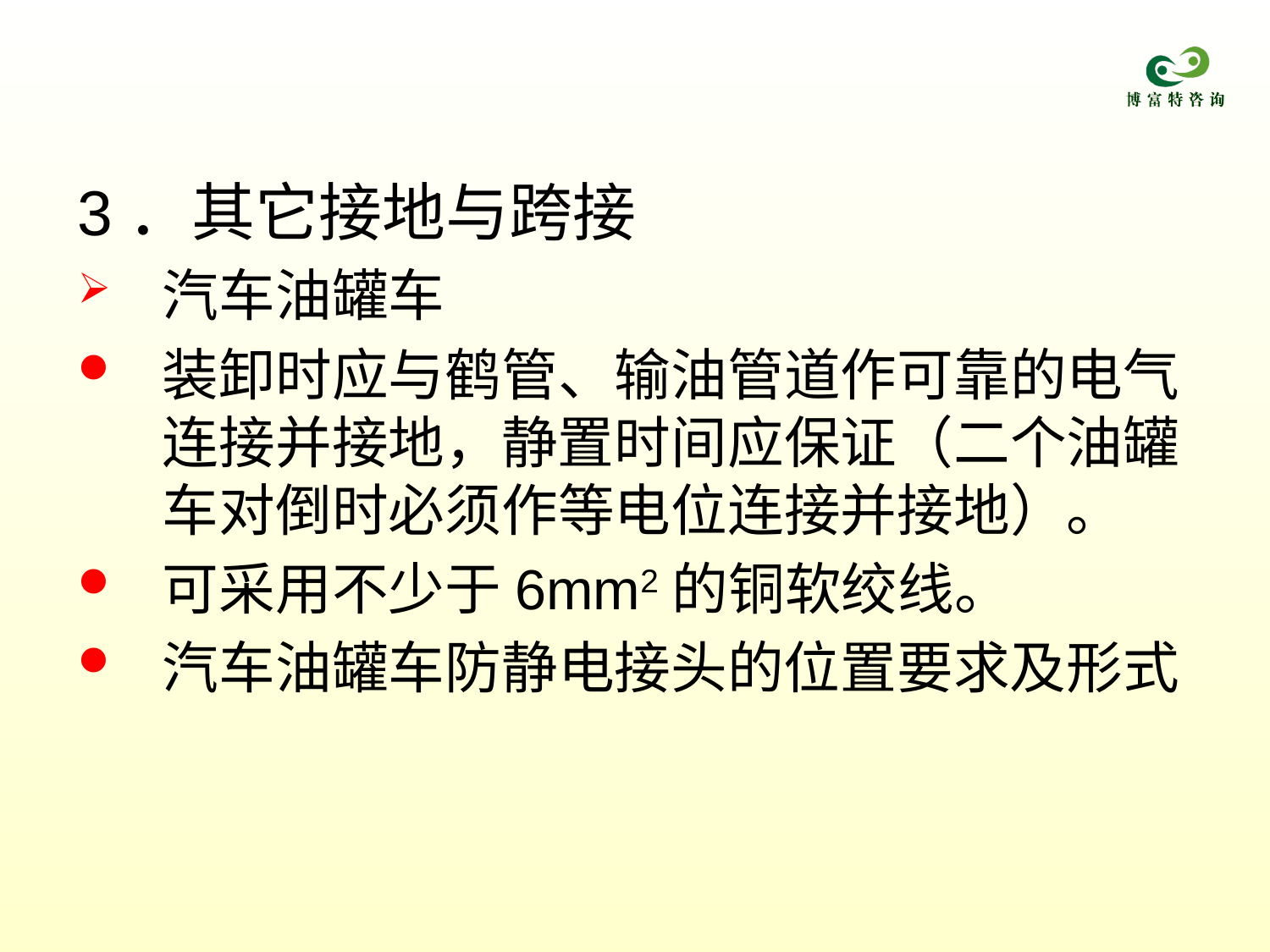

3．其它接地与跨接
汽车油罐车
装卸时应与鹤管、输油管道作可靠的电气连接并接地，静置时间应保证（二个油罐车对倒时必须作等电位连接并接地）。
可采用不少于6mm2的铜软绞线。
汽车油罐车防静电接头的位置要求及形式
106